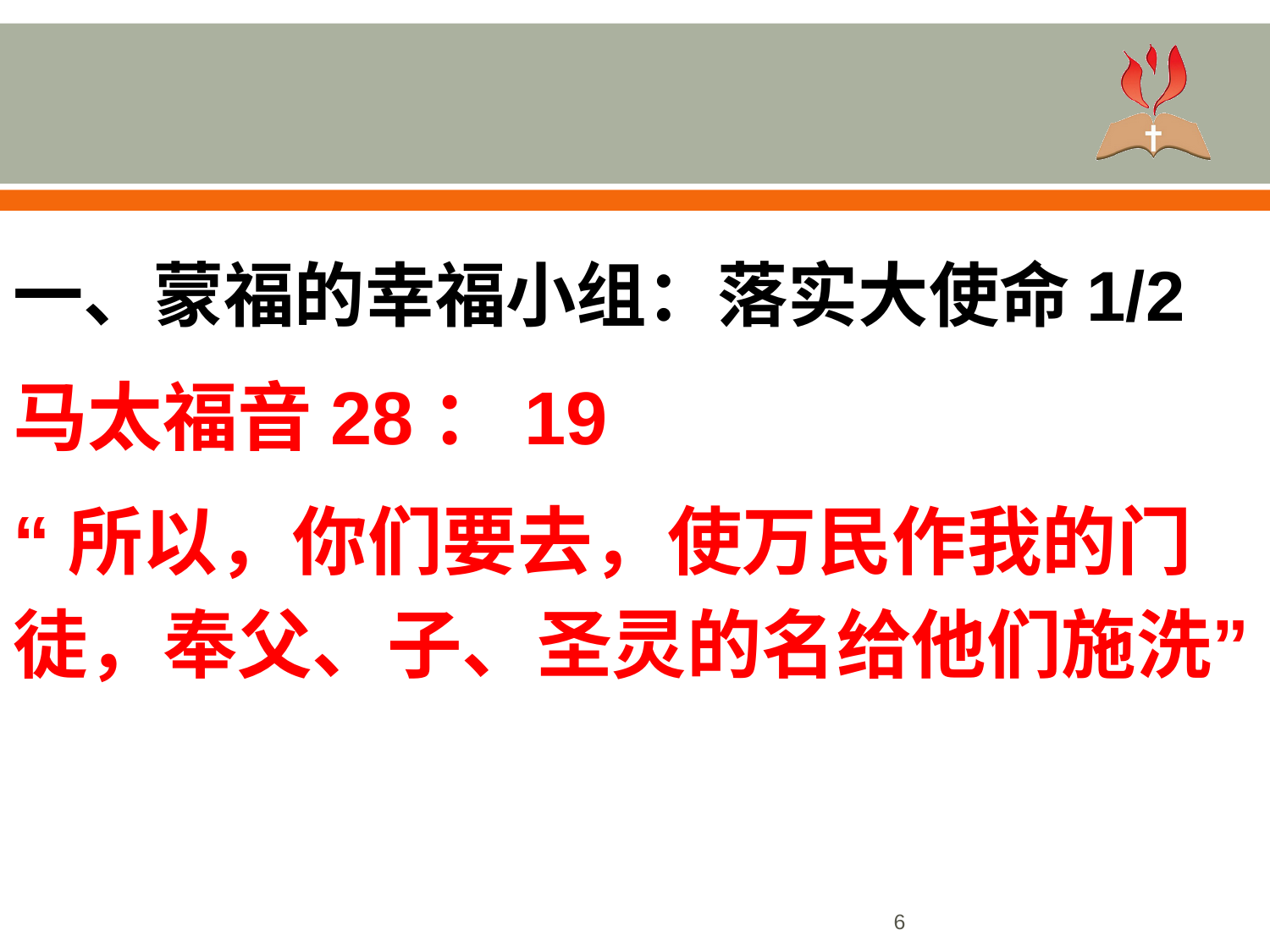

#

一、蒙福的幸福小组：落实大使命1/2
马太福音28：19
“所以，你们要去，使万民作我的门徒，奉父、子、圣灵的名给他们施洗”

6